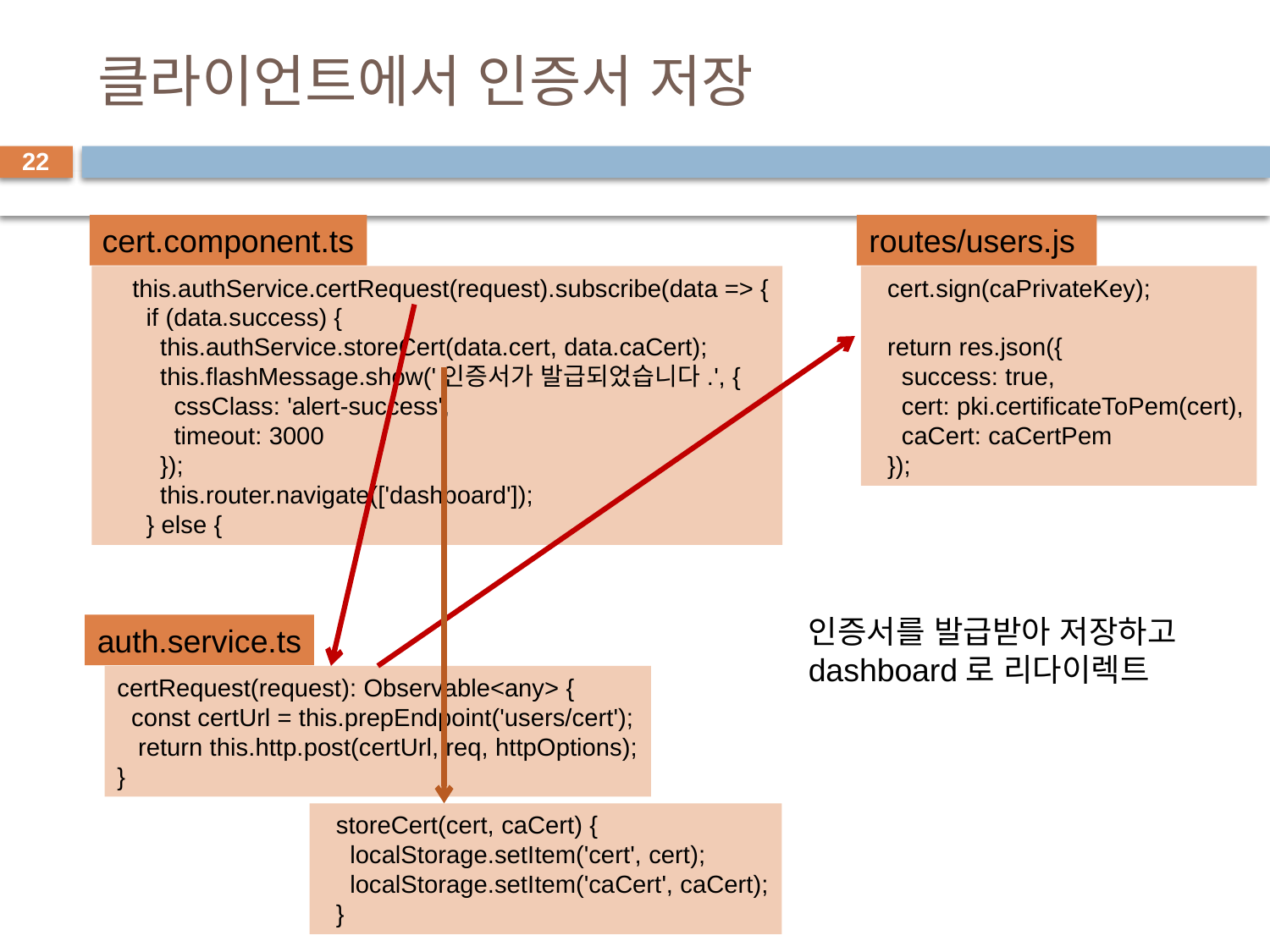

# 클라이언트에서 인증서 저장
22
cert.component.ts
routes/users.js
    this.authService.certRequest(request).subscribe(data => {
      if (data.success) {
        this.authService.storeCert(data.cert, data.caCert);
        this.flashMessage.show('인증서가 발급되었습니다.', {
          cssClass: 'alert-success',
          timeout: 3000
        });
        this.router.navigate(['dashboard']);
      } else {
  cert.sign(caPrivateKey);
  return res.json({
    success: true,
    cert: pki.certificateToPem(cert),
    caCert: caCertPem
  });
인증서를 발급받아 저장하고
dashboard로 리다이렉트
auth.service.ts
certRequest(request): Observable<any> {
  const certUrl = this.prepEndpoint('users/cert');
   return this.http.post(certUrl, req, httpOptions);
}
  storeCert(cert, caCert) {
    localStorage.setItem('cert', cert);
    localStorage.setItem('caCert', caCert);
  }